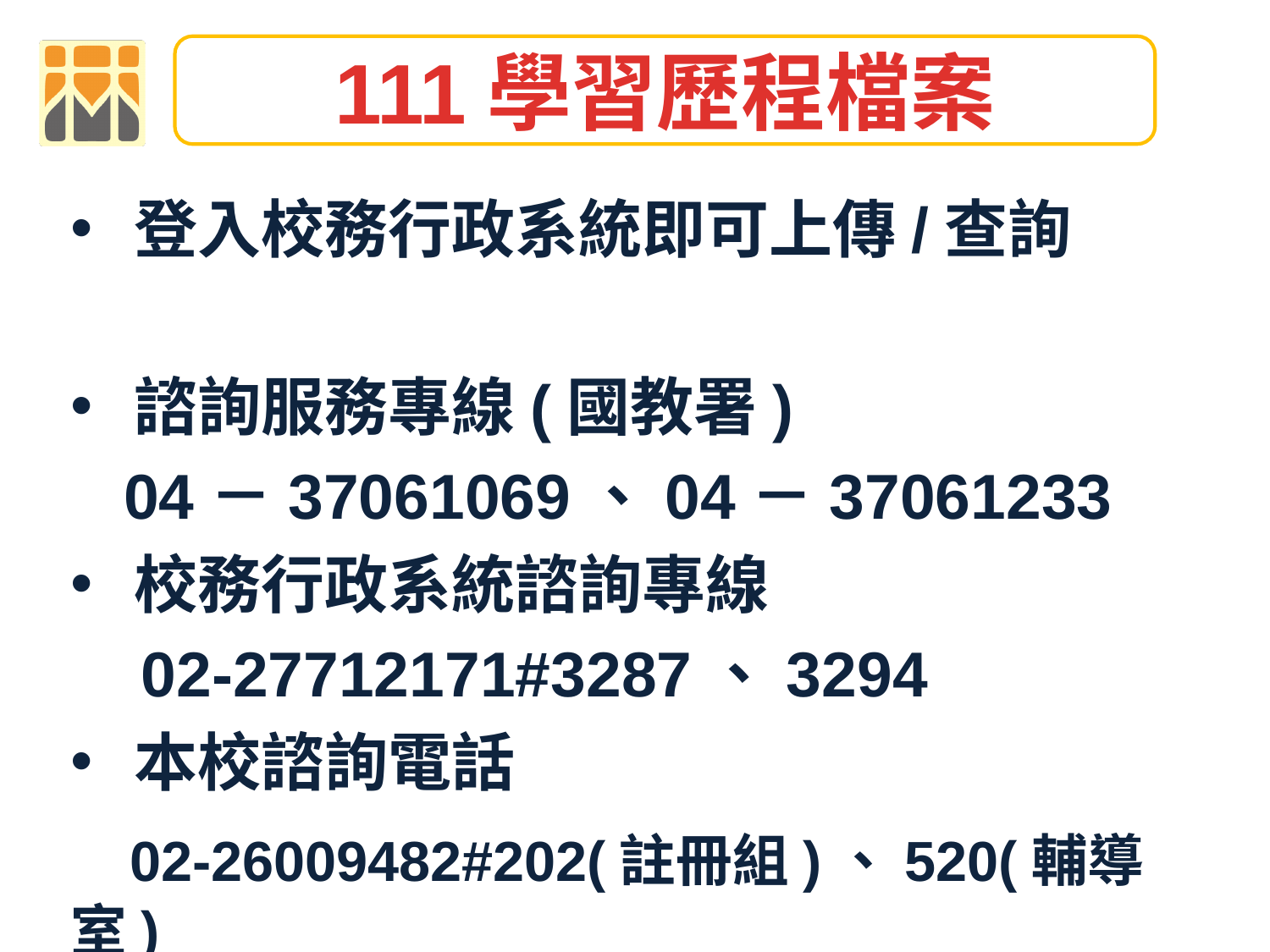

111學習歷程檔案
登入校務行政系統即可上傳/查詢

諮詢服務專線(國教署)
   04－37061069、04－37061233
校務行政系統諮詢專線
    02-27712171#3287、3294
本校諮詢電話
   02-26009482#202(註冊組)、520(輔導室)